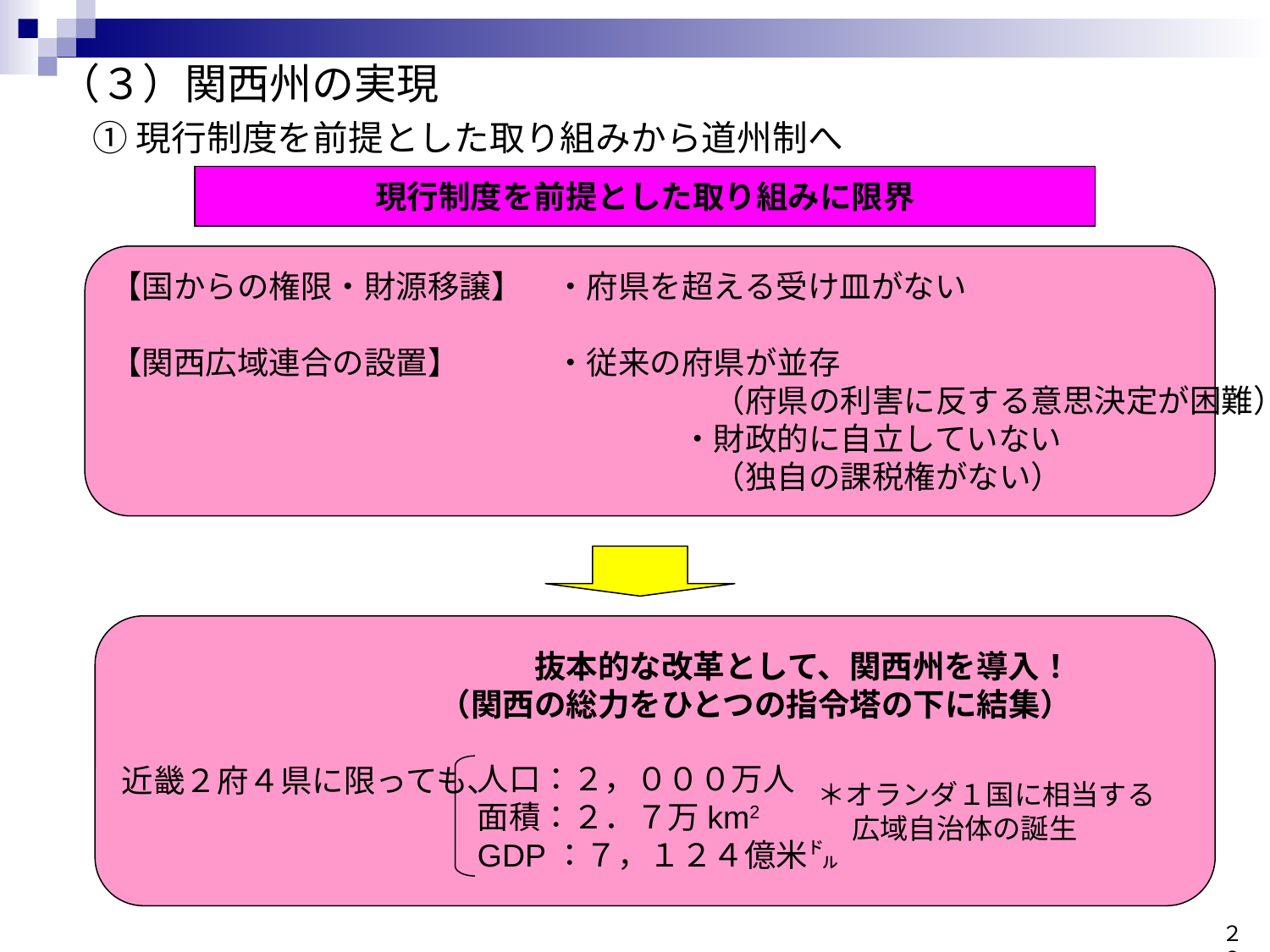

# （３）関西州の実現 　① 現行制度を前提とした取り組みから道州制へ
現行制度を前提とした取り組みに限界
【国からの権限・財源移譲】　・府県を超える受け皿がない

【関西広域連合の設置】　　　・従来の府県が並存
　　　　　　　　　　　　　　　　　　　（府県の利害に反する意思決定が困難）
　　　　　　　　　　　　　　　　　　・財政的に自立していない
　　　　　　　　　　　　　　　　　　　（独自の課税権がない）

　　　　　　　　　　　　　抜本的な改革として、関西州を導入！
　　　　　　　　　　（関西の総力をひとつの指令塔の下に結集）

近畿２府４県に限っても、

人口：２，０００万人
面積：２．７万km2
GDP：７，１２４億米㌦
＊オランダ１国に相当する
　 広域自治体の誕生

２８